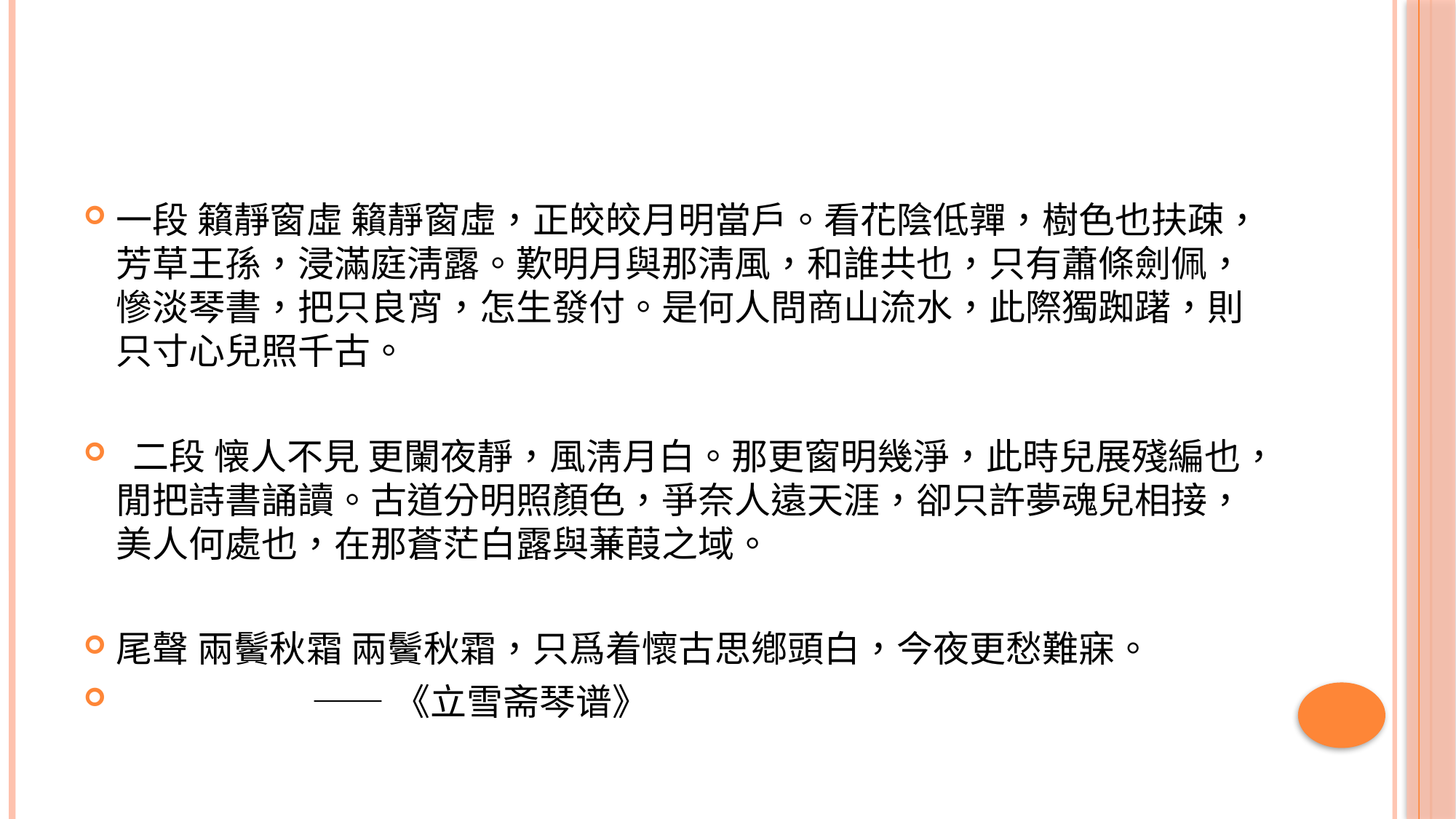

#
一段 籟靜窗虛 籟靜窗虛，正皎皎月明當戶。看花陰低嚲，樹色也扶疎，芳草王孫，浸滿庭淸露。歎明月與那淸風，和誰共也，只有蕭條劍佩，慘淡琴書，把只良宵，怎生發付。是何人問商山流水，此際獨踟躇，則只寸心兒照千古。

 二段 懐人不見 更闌夜靜，風淸月白。那更窗明幾淨，此時兒展殘編也，閒把詩書誦讀。古道分明照顏色，爭奈人遠天涯，卻只許夢魂兒相接，美人何處也，在那蒼茫白露與蒹葭之域。

尾聲 兩鬢秋霜 兩鬢秋霜，只爲着懷古思鄕頭白，今夜更愁難寐。
                        ——《立雪斋琴谱》